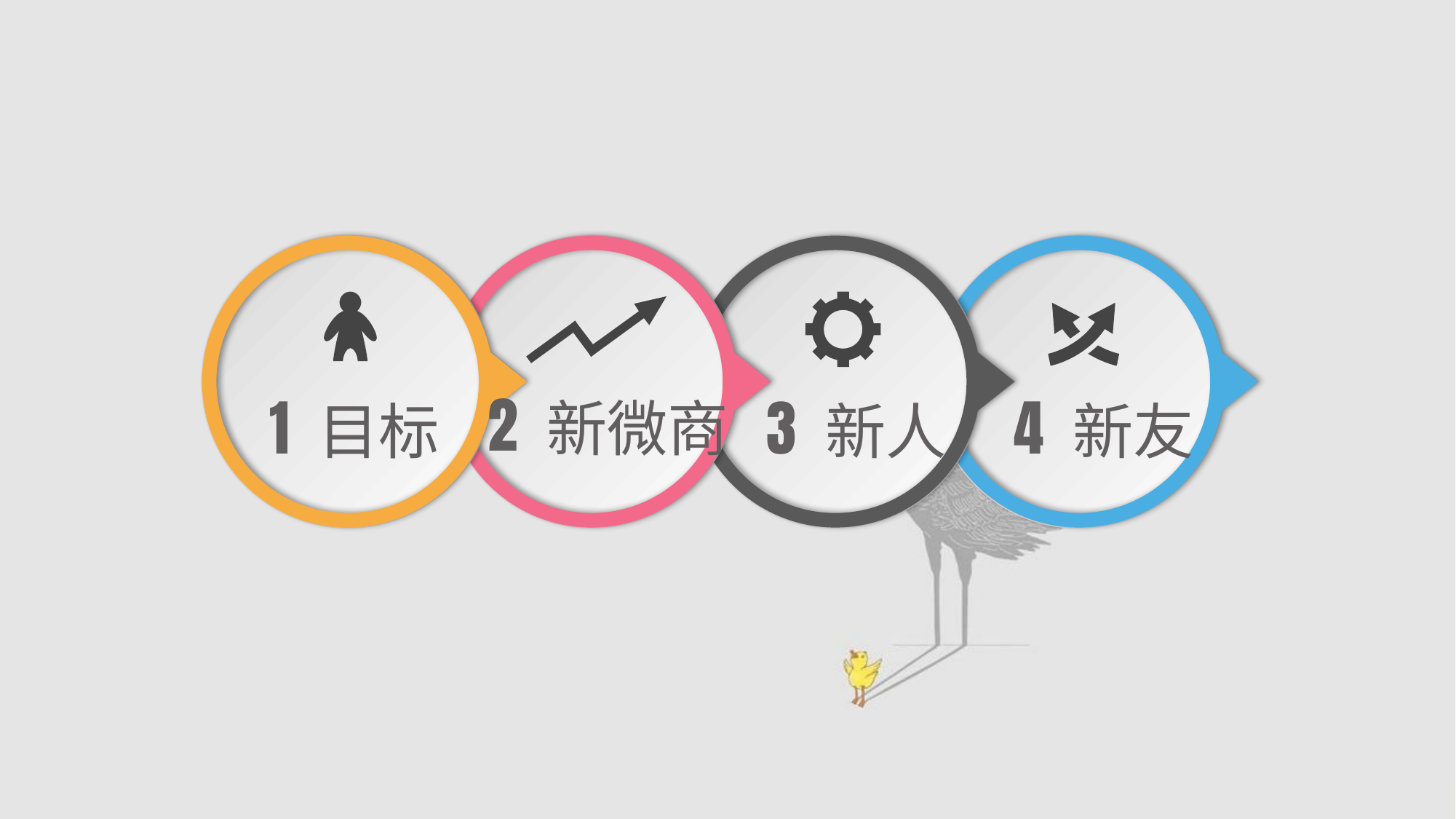

2 新微商
1 目标
3 新人
4 新友